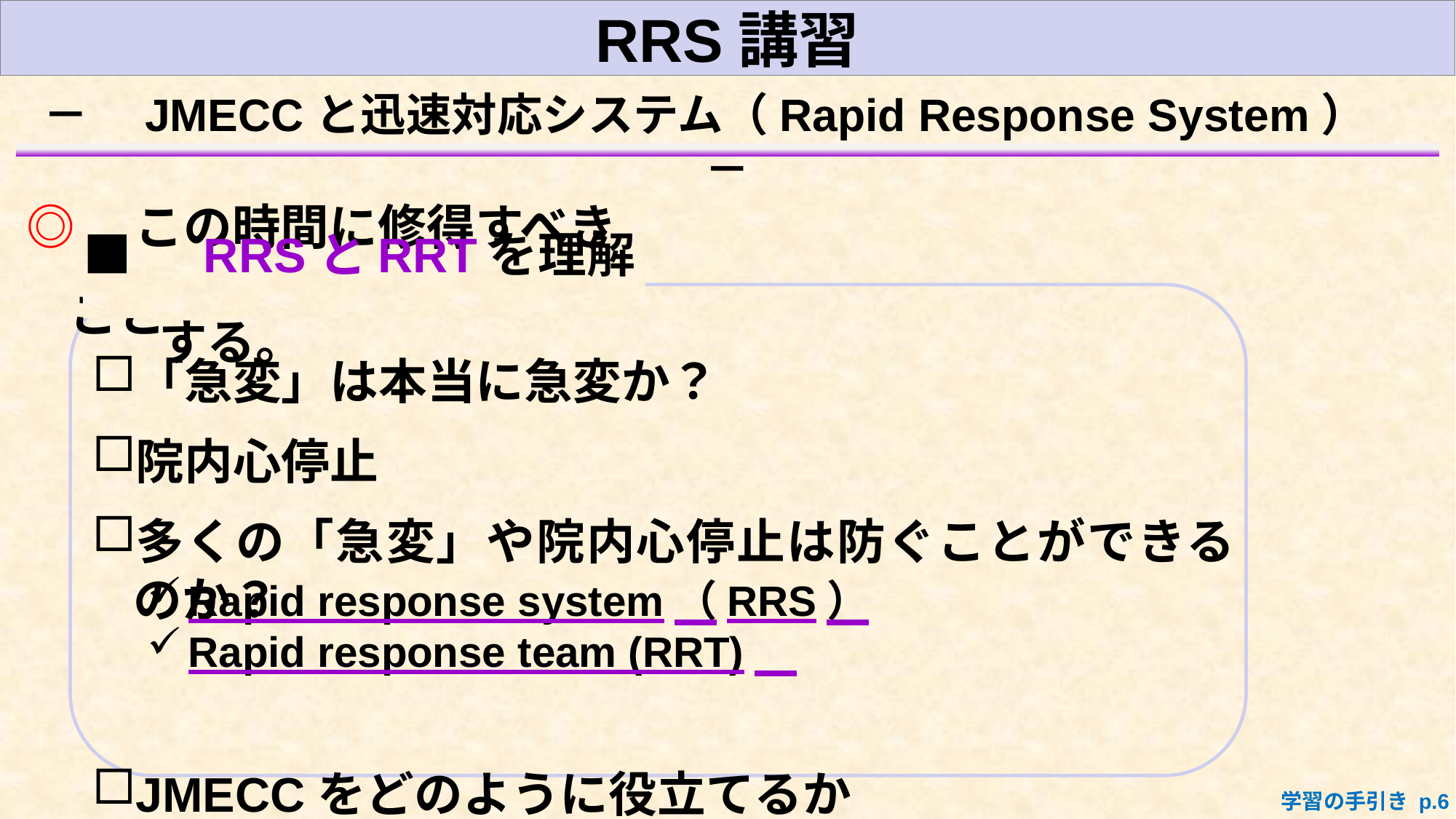

RRS講習
－　JMECCと迅速対応システム（Rapid Response System）　－

◎　この時間に修得すべきこと
■　RRSとRRTを理解する。

「急変」は本当に急変か？

院内心停止

多くの「急変」や院内心停止は防ぐことができるのか？

JMECCをどのように役立てるか
Rapid response system（RRS）
Rapid response team (RRT)
学習の手引き p.6